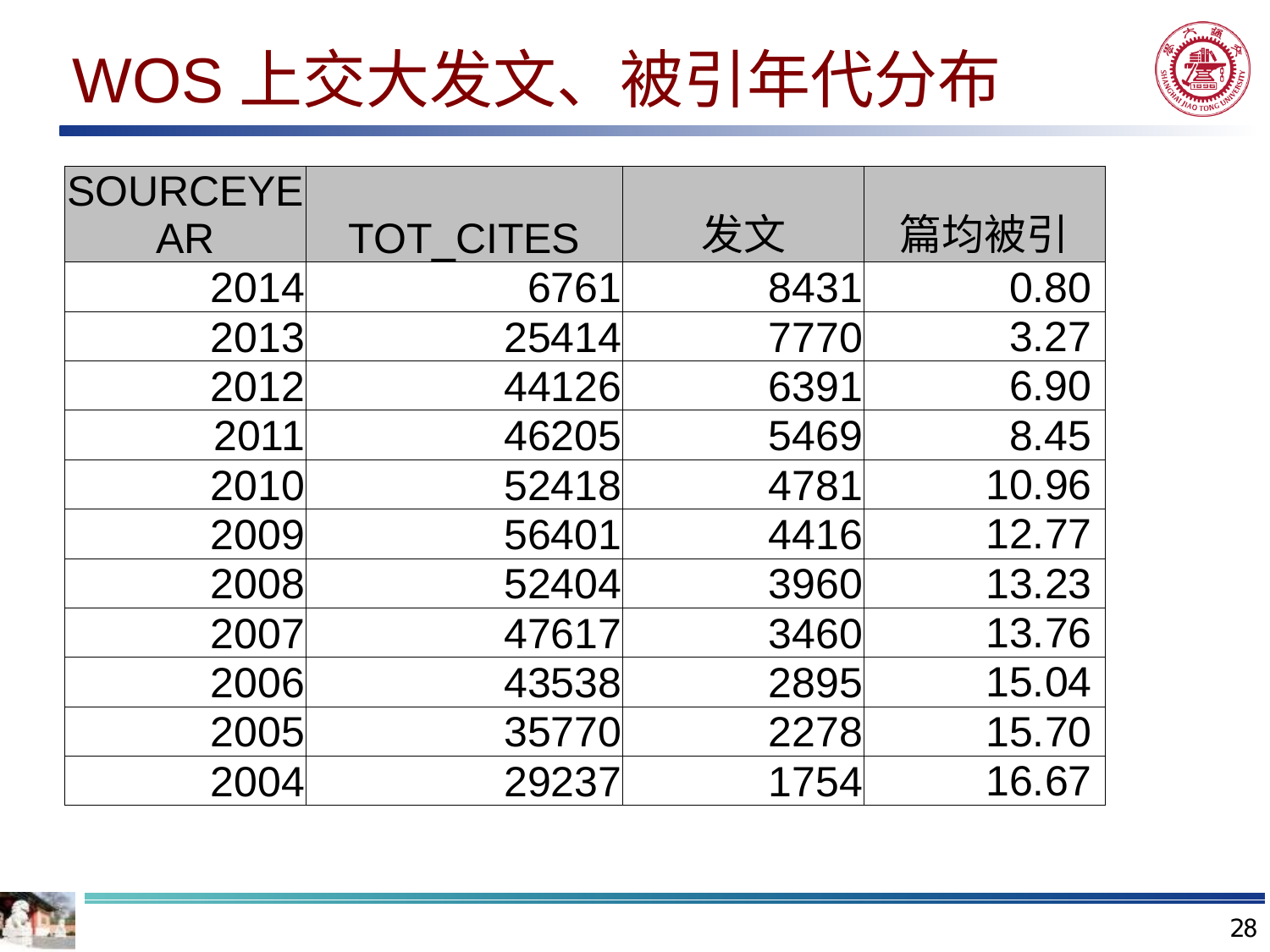

# WOS上交大发文、被引年代分布
| SOURCEYEAR | TOT\_CITES | 发文 | 篇均被引 |
| --- | --- | --- | --- |
| 2014 | 6761 | 8431 | 0.80 |
| 2013 | 25414 | 7770 | 3.27 |
| 2012 | 44126 | 6391 | 6.90 |
| 2011 | 46205 | 5469 | 8.45 |
| 2010 | 52418 | 4781 | 10.96 |
| 2009 | 56401 | 4416 | 12.77 |
| 2008 | 52404 | 3960 | 13.23 |
| 2007 | 47617 | 3460 | 13.76 |
| 2006 | 43538 | 2895 | 15.04 |
| 2005 | 35770 | 2278 | 15.70 |
| 2004 | 29237 | 1754 | 16.67 |
28